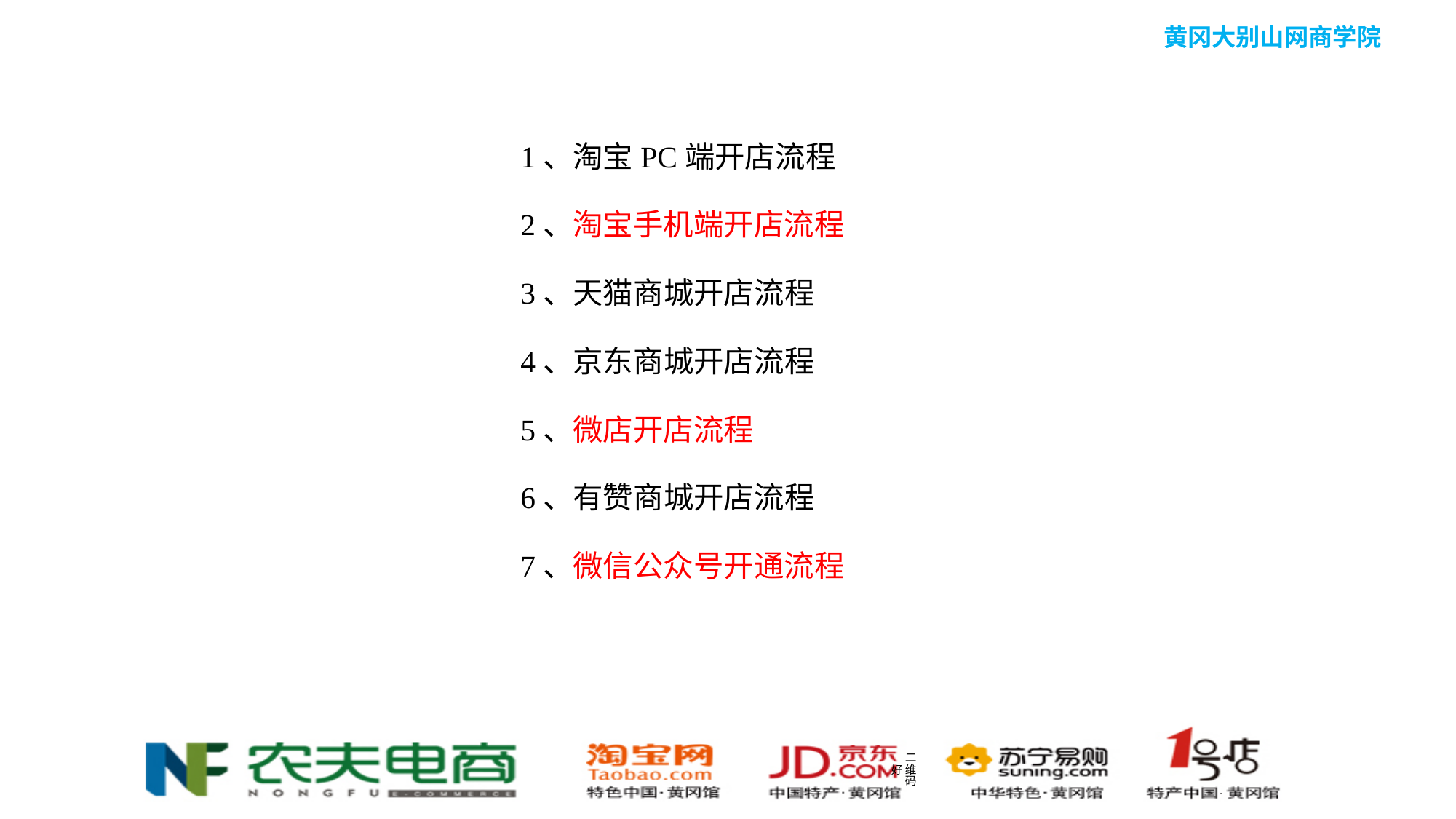

1、淘宝PC端开店流程

2、淘宝手机端开店流程

3、天猫商城开店流程

4、京东商城开店流程

5、微店开店流程

6、有赞商城开店流程

7、微信公众号开通流程
二
好
维
码